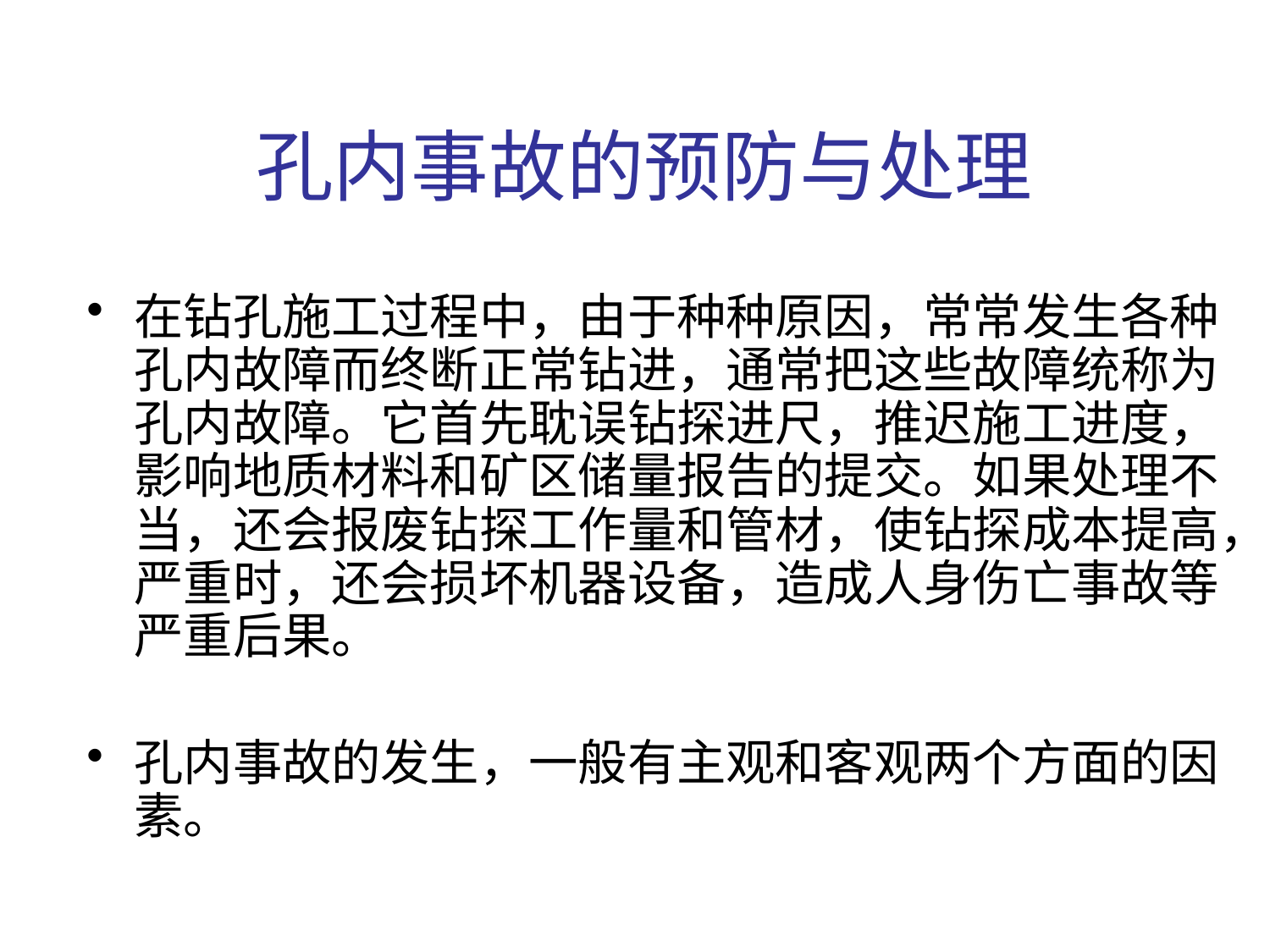

# 孔内事故的预防与处理
在钻孔施工过程中，由于种种原因，常常发生各种孔内故障而终断正常钻进，通常把这些故障统称为孔内故障。它首先耽误钻探进尺，推迟施工进度，影响地质材料和矿区储量报告的提交。如果处理不当，还会报废钻探工作量和管材，使钻探成本提高，严重时，还会损坏机器设备，造成人身伤亡事故等严重后果。

孔内事故的发生，一般有主观和客观两个方面的因素。